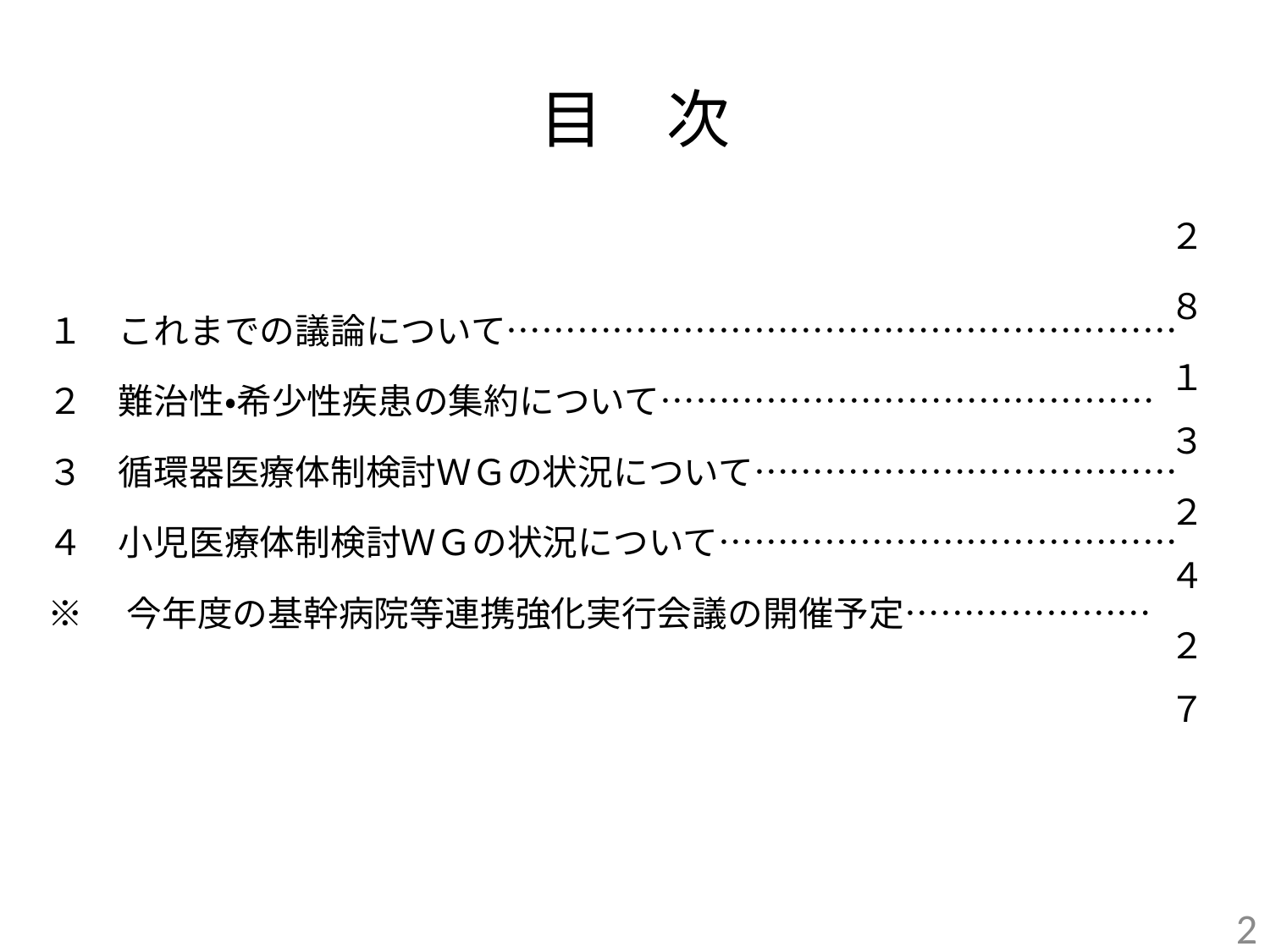

# 目　次
２
８
１３
２４
２７
１　これまでの議論について…………………………………………………
２　難治性・希少性疾患の集約について……………………………………
３　循環器医療体制検討ＷＧの状況について………………………………
４　小児医療体制検討ＷＧの状況について…………………………………
※　今年度の基幹病院等連携強化実行会議の開催予定…………………

2